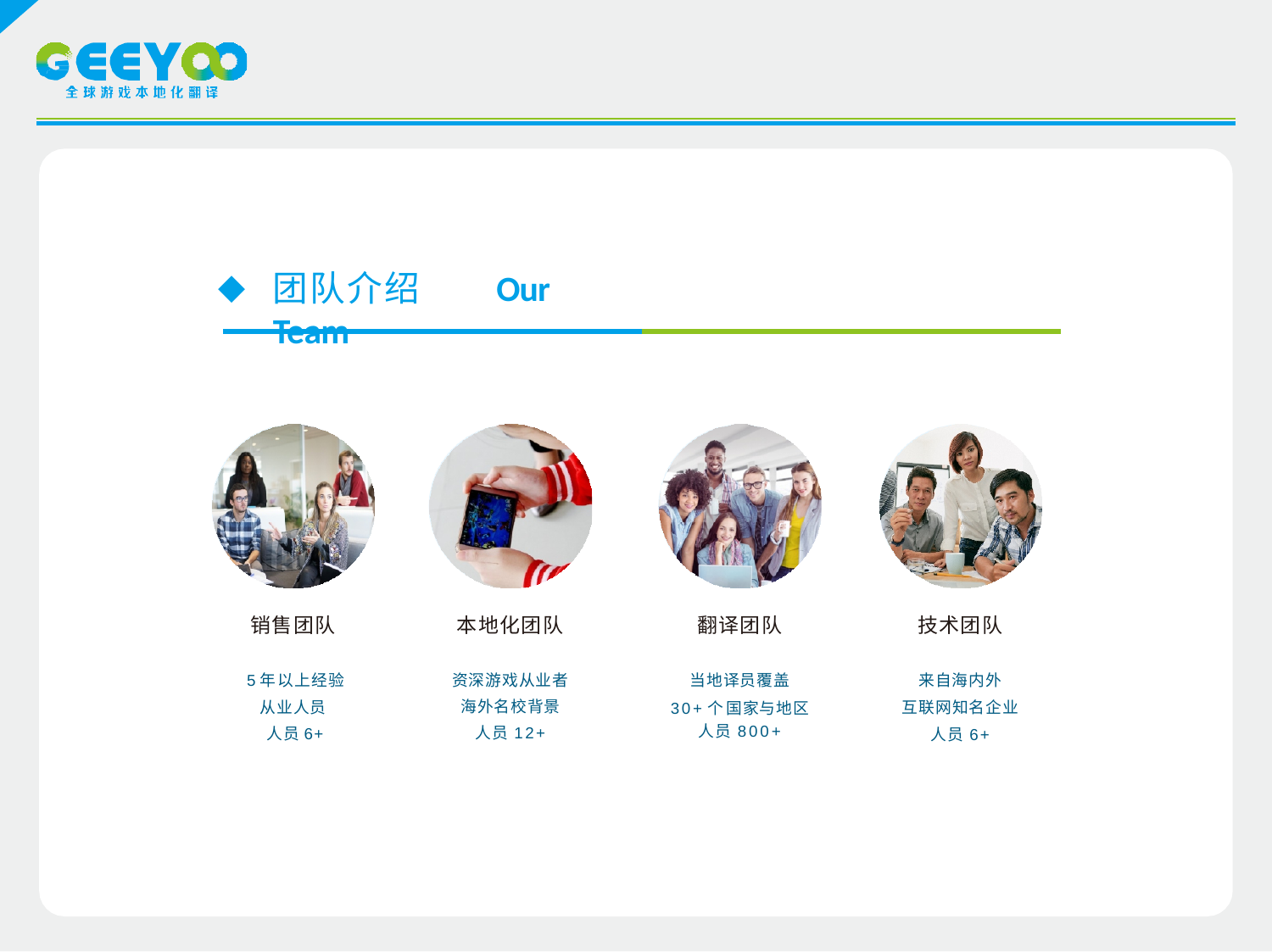

团队介绍	Our Team

| 销售团队 | 本地化团队 | 翻译团队 | 技术团队 |
| --- | --- | --- | --- |
| 5年以上经验 | 资深游戏从业者 | 当地译员覆盖 | 来自海内外 |
| 从业人员 | 海外名校背景 | 30+个国家与地区 | 互联网知名企业 |
| 人员6+ | 人员12+ | 人员800+ | 人员6+ |